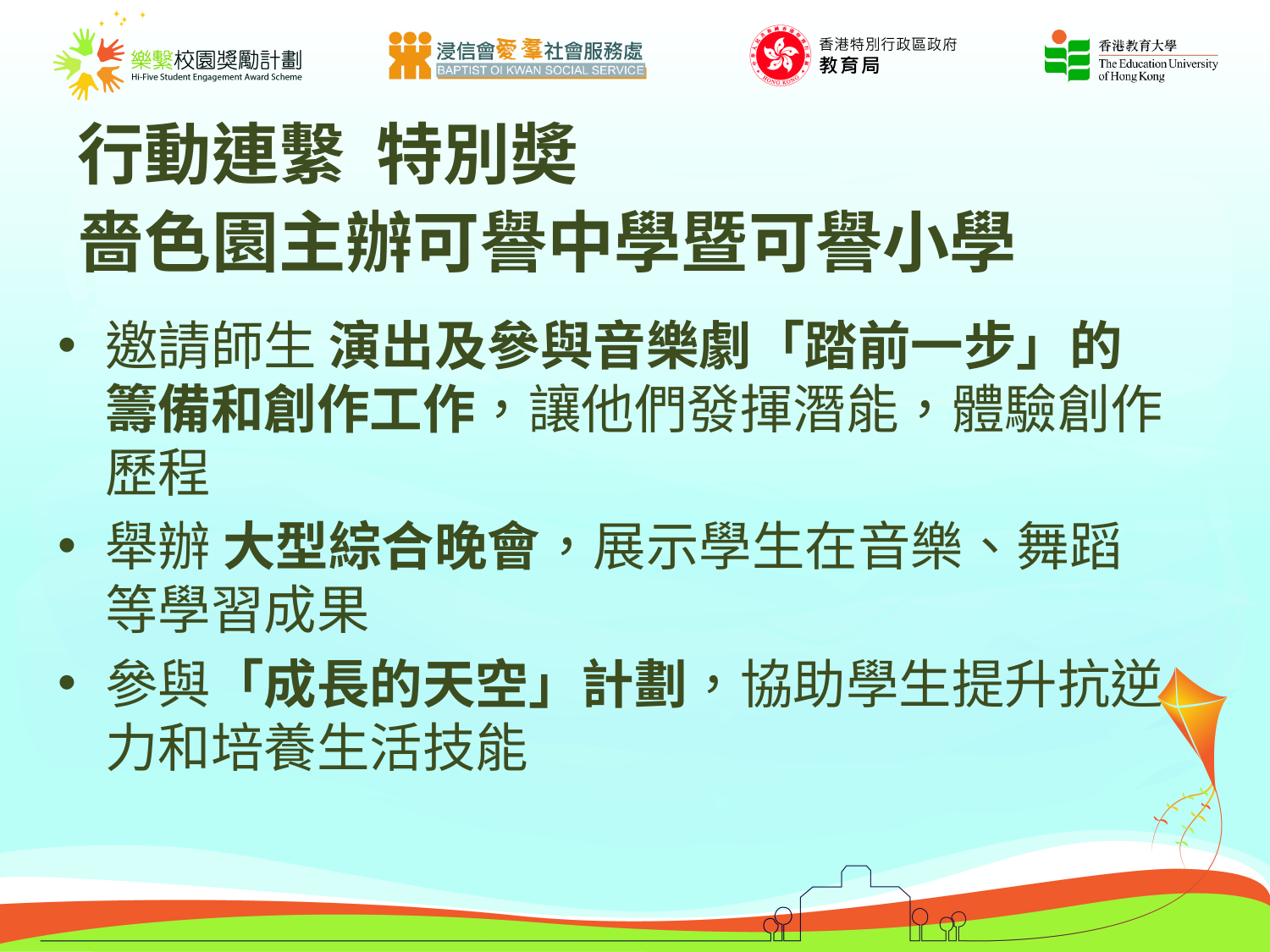

# 行動連繫  特別奬 嗇色園主辦可譽中學暨可譽小學
邀請師生 演出及參與音樂劇「踏前一步」的籌備和創作工作，讓他們發揮潛能，體驗創作歷程
舉辦 大型綜合晚會，展示學生在音樂、舞蹈等學習成果
參與「成長的天空」計劃，協助學生提升抗逆力和培養生活技能